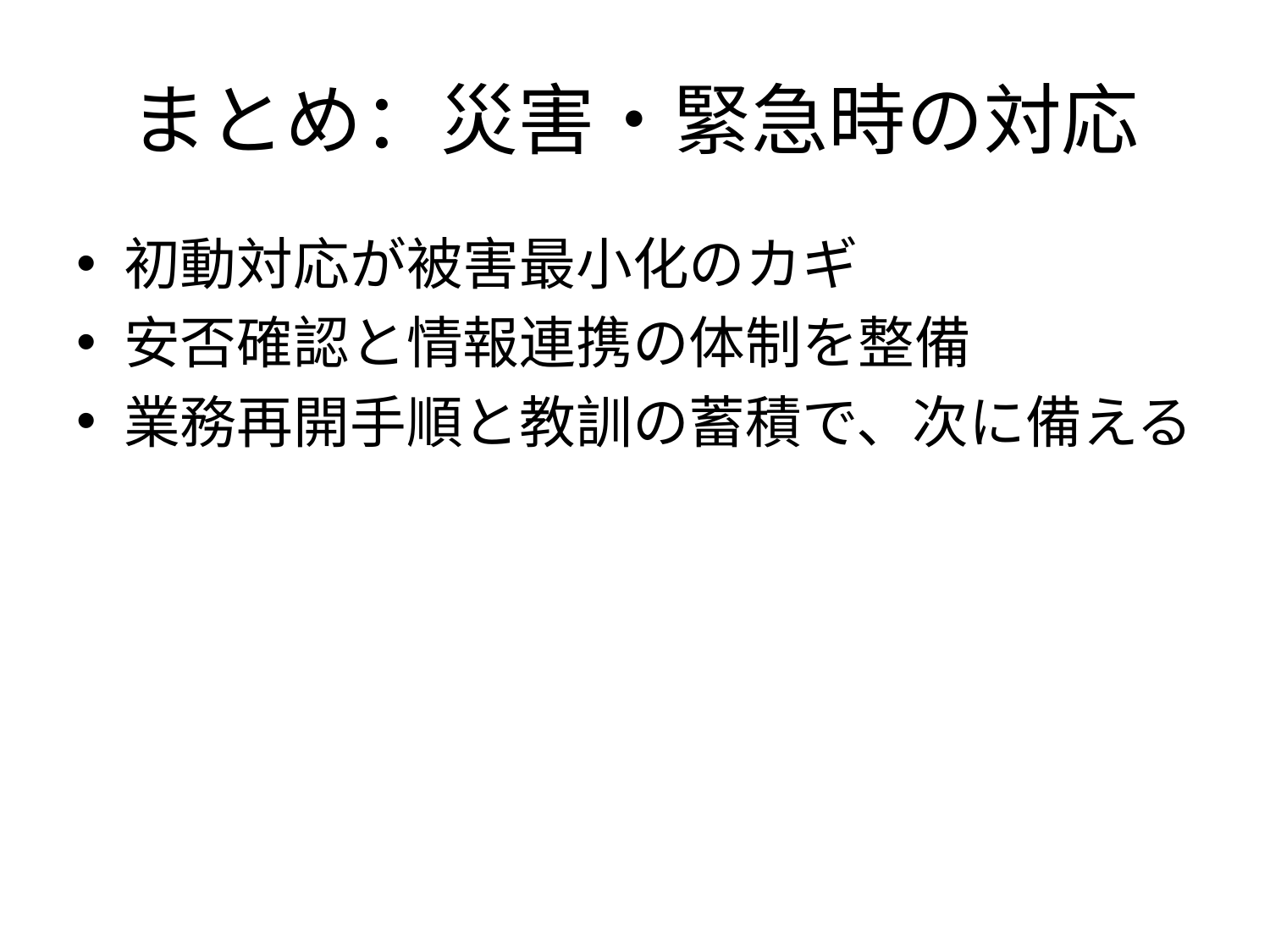

# まとめ：災害・緊急時の対応
初動対応が被害最小化のカギ
安否確認と情報連携の体制を整備
業務再開手順と教訓の蓄積で、次に備える